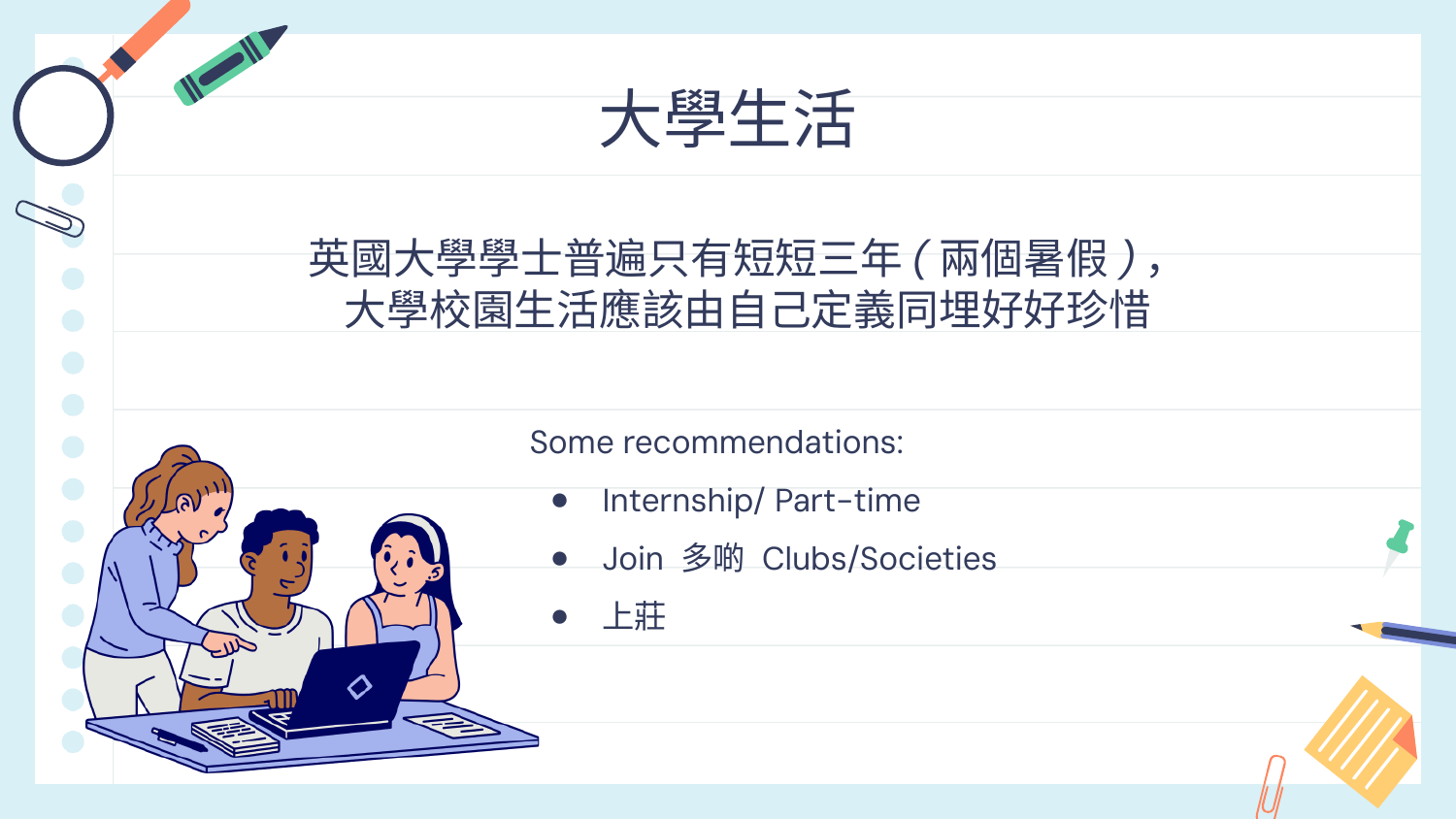

# 大學生活
英國大學學士普遍只有短短三年(兩個暑假)，
大學校園生活應該由自己定義同埋好好珍惜
Some recommendations:
Internship/ Part-time
Join 多啲 Clubs/Societies
上莊